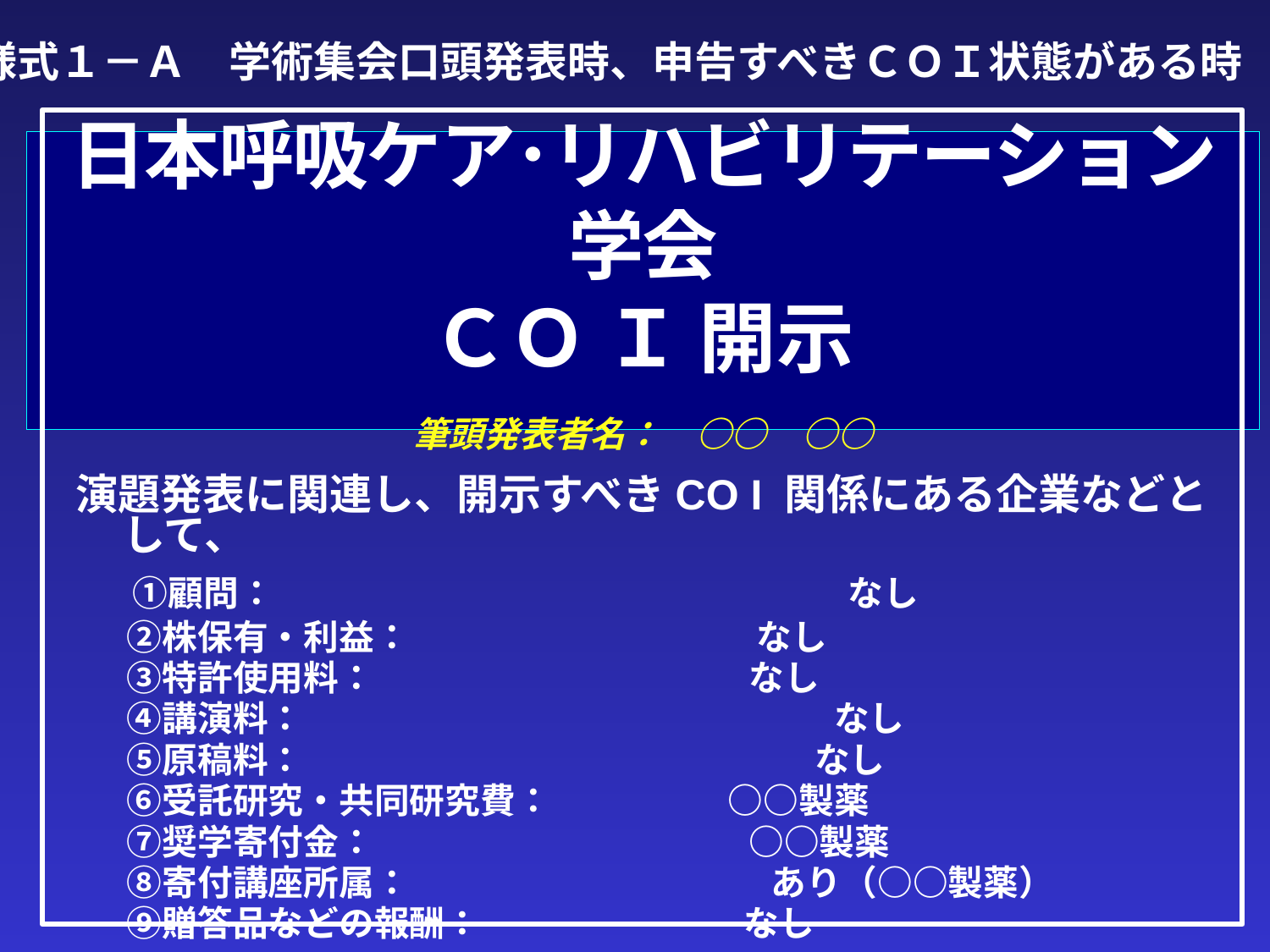

様式１－Ａ　学術集会口頭発表時、申告すべきＣＯＩ状態がある時

# 日本呼吸ケア･リハビリテーション学会 ＣＯ Ｉ 開示 　 筆頭発表者名：　○○　○○
演題発表に関連し、開示すべきCO I 関係にある企業などとして、
　 ①顧問：　　　　　　　　　　　　　　　　 なし
　  ②株保有・利益：　　　　　　　　        なし
　  ③特許使用料：　　　　　　　　　       なし
　  ④講演料：　　　　　　　　　　　　　　　なし
　  ⑤原稿料：　　　　　　　　　　　　  　　なし
　  ⑥受託研究・共同研究費：　　　　　○○製薬
　  ⑦奨学寄付金：　　　　　　　　       　○○製薬
　  ⑧寄付講座所属：　　　　　　　　　　 あり（○○製薬）
　  ⑨贈答品などの報酬：　　　　 　　　 なし